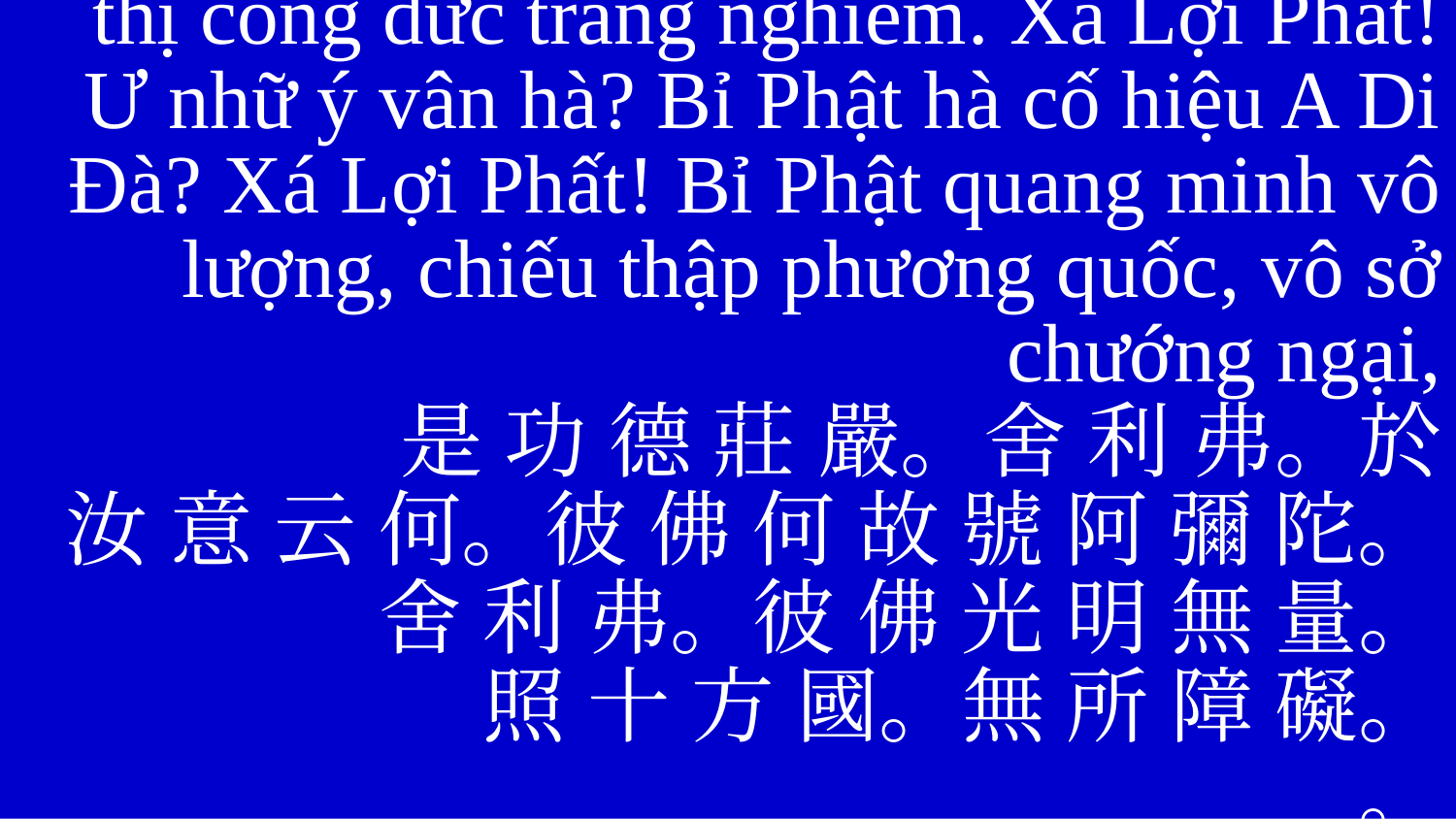

thị công đức trang nghiêm. Xá Lợi Phất! Ư nhữ ý vân hà? Bỉ Phật hà cố hiệu A Di Đà? Xá Lợi Phất! Bỉ Phật quang minh vô lượng, chiếu thập phương quốc, vô sở chướng ngại,
是 功 德 莊 嚴。舍 利 弗。於
汝 意 云 何。彼 佛 何 故 號 阿 彌 陀。
舍 利 弗。彼 佛 光 明 無 量。
照 十 方 國。無 所 障 礙。
。